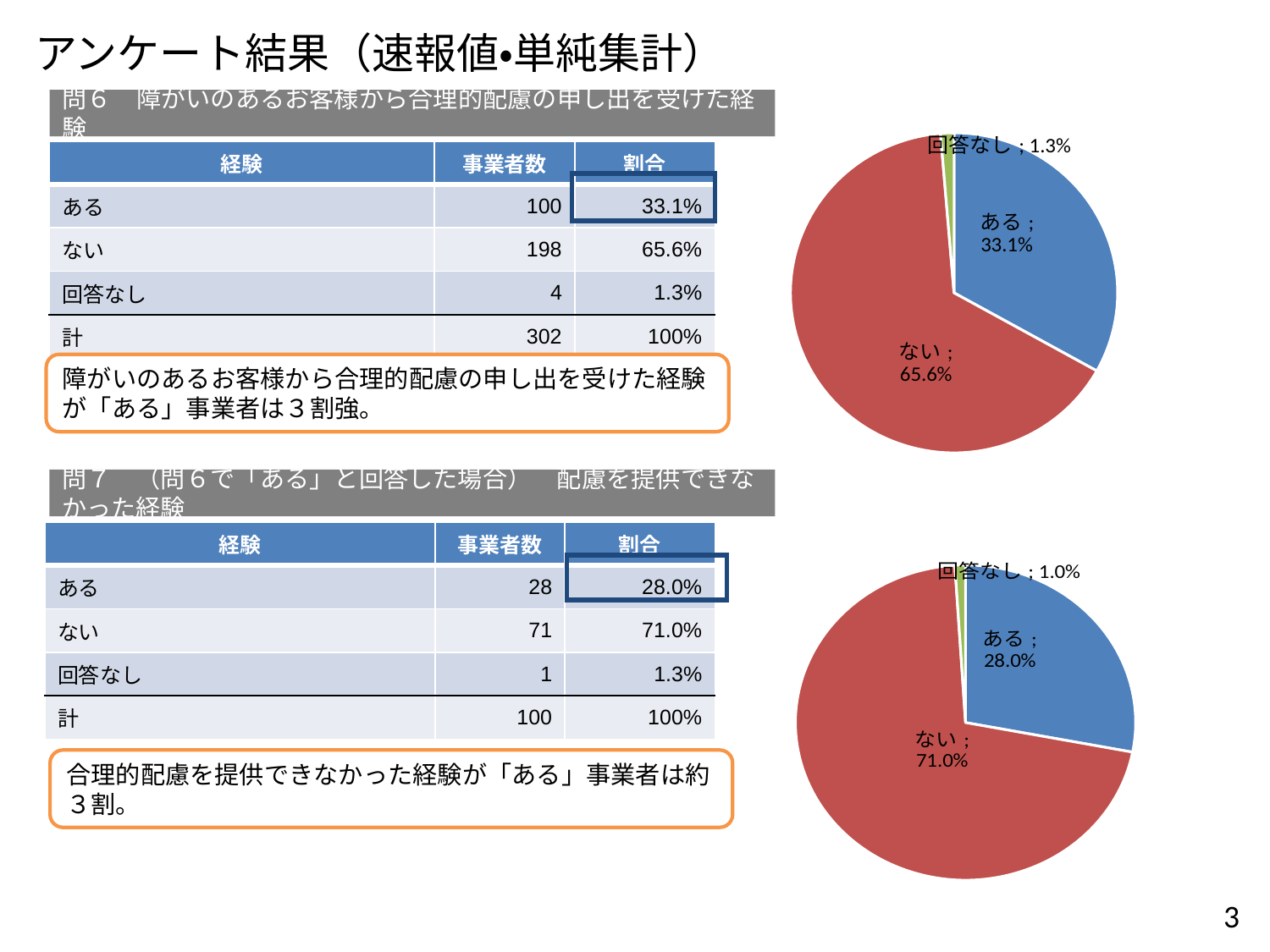

アンケート結果（速報値・単純集計）

問６　障がいのあるお客様から合理的配慮の申し出を受けた経験

### Chart

| Category | 割合 |
|---|---|
| ある | 0.33112582781456956 |
| ない | 0.6556291390728477 |
| 回答なし | 0.013245033112582781 |
| 経験 | 事業者数 | 割合 |
| --- | --- | --- |
| ある | 100 | 33.1% |
| ない | 198 | 65.6% |
| 回答なし | 4 | 1.3% |
| 計 | 302 | 100% |
|  |
| --- |
障がいのあるお客様から合理的配慮の申し出を受けた経験が「ある」事業者は３割強。
問７　（問６で「ある」と回答した場合）　配慮を提供できなかった経験
| 経験 | 事業者数 | 割合 |
| --- | --- | --- |
| ある | 28 | 28.0% |
| ない | 71 | 71.0% |
| 回答なし | 1 | 1.3% |
| 計 | 100 | 100% |

### Chart

| Category | 割合 |
|---|---|
| ある | 0.28 |
| ない | 0.71 |
| 回答なし | 0.01 |
|  |
| --- |
合理的配慮を提供できなかった経験が「ある」事業者は約３割。
3